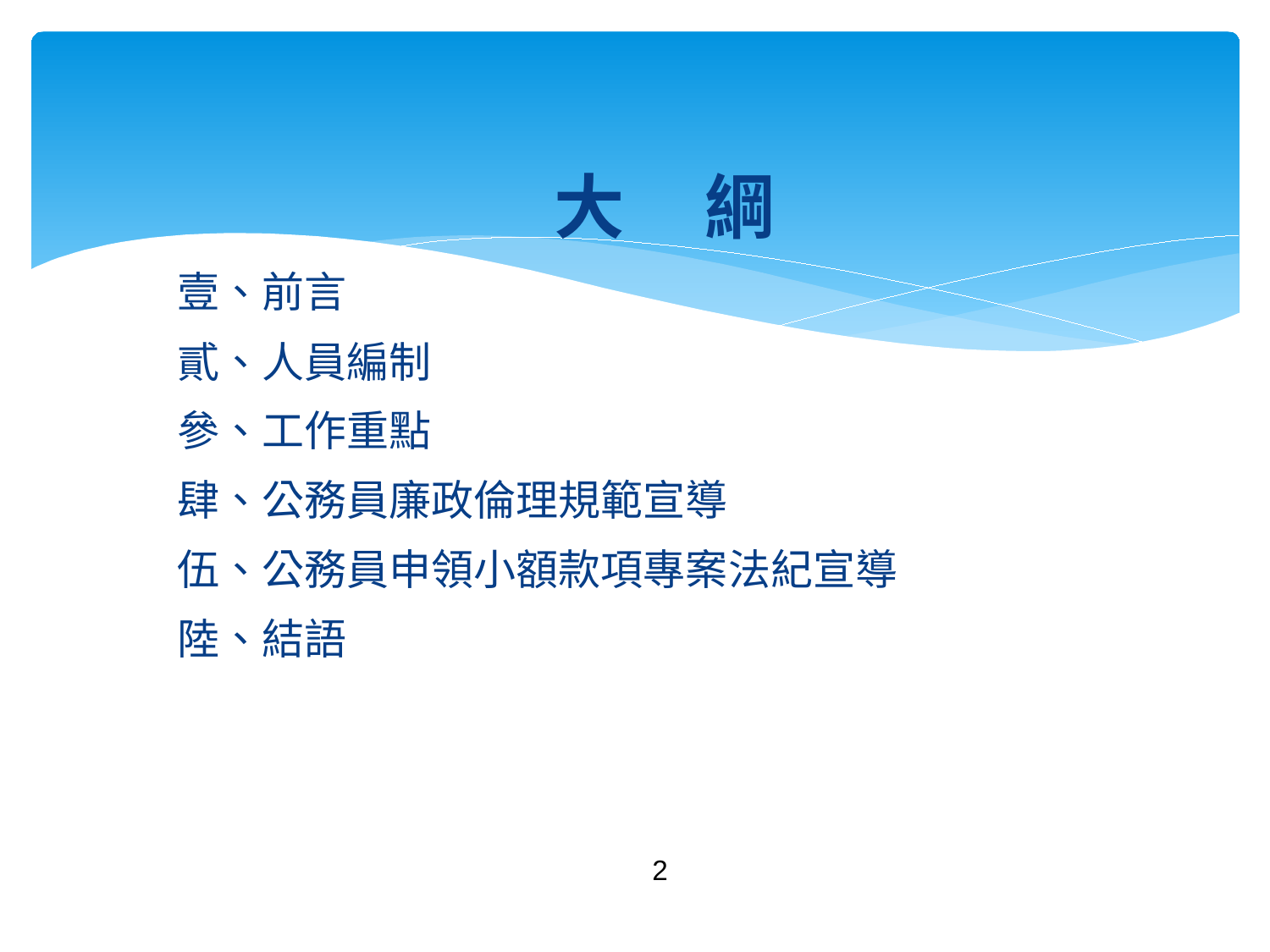

大     綱
壹、前言
貳、人員編制
參、工作重點
肆、公務員廉政倫理規範宣導
伍、公務員申領小額款項專案法紀宣導
陸、結語
2